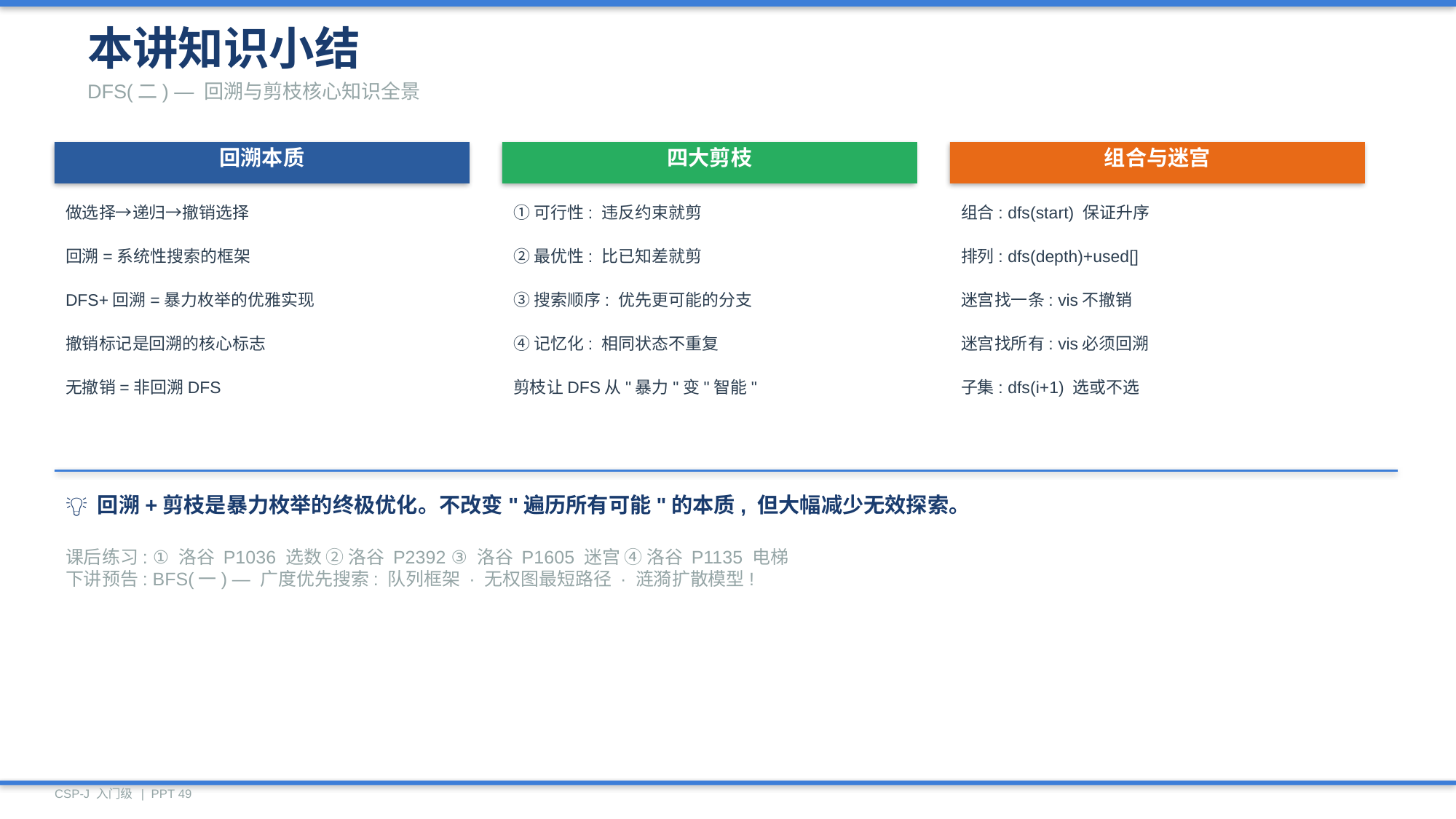

本讲知识小结
DFS(二) — 回溯与剪枝核心知识全景

回溯本质
四大剪枝
组合与迷宫
做选择→递归→撤销选择
①可行性: 违反约束就剪
组合: dfs(start) 保证升序
回溯=系统性搜索的框架
②最优性: 比已知差就剪
排列: dfs(depth)+used[]
DFS+回溯=暴力枚举的优雅实现
③搜索顺序: 优先更可能的分支
迷宫找一条: vis不撤销
撤销标记是回溯的核心标志
④记忆化: 相同状态不重复
迷宫找所有: vis必须回溯
无撤销=非回溯DFS
剪枝让DFS从"暴力"变"智能"
子集: dfs(i+1) 选或不选

💡 回溯+剪枝是暴力枚举的终极优化。不改变"遍历所有可能"的本质, 但大幅减少无效探索。
课后练习: ① 洛谷 P1036 选数 ② 洛谷 P2392 ③ 洛谷 P1605 迷宫 ④ 洛谷 P1135 电梯
下讲预告: BFS(一) — 广度优先搜索: 队列框架 · 无权图最短路径 · 涟漪扩散模型!

CSP-J 入门级  |  PPT 49